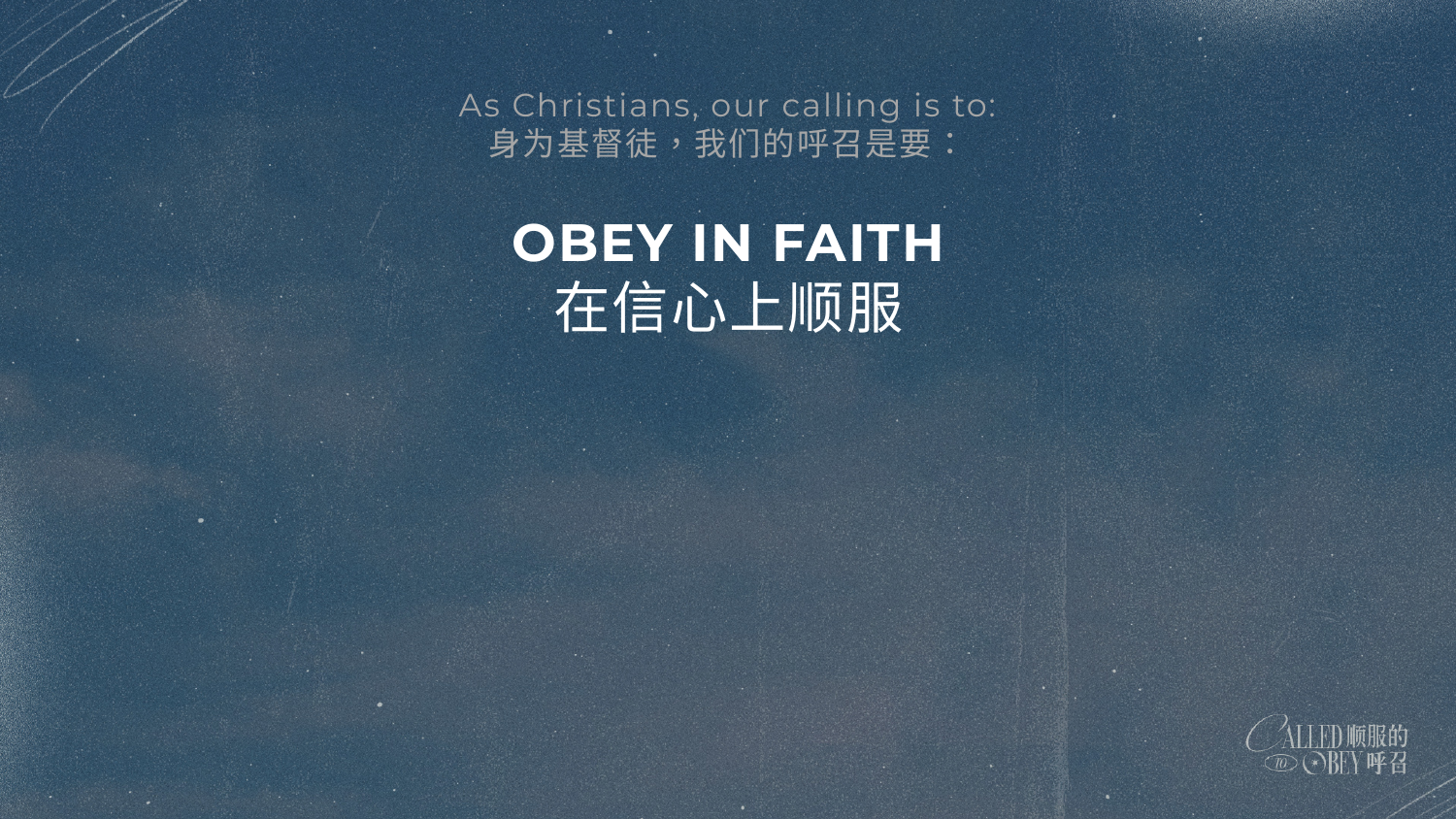

As Christians, our calling is to:
身为基督徒，我们的呼召是要：
OBEY IN FAITH
在信心上顺服